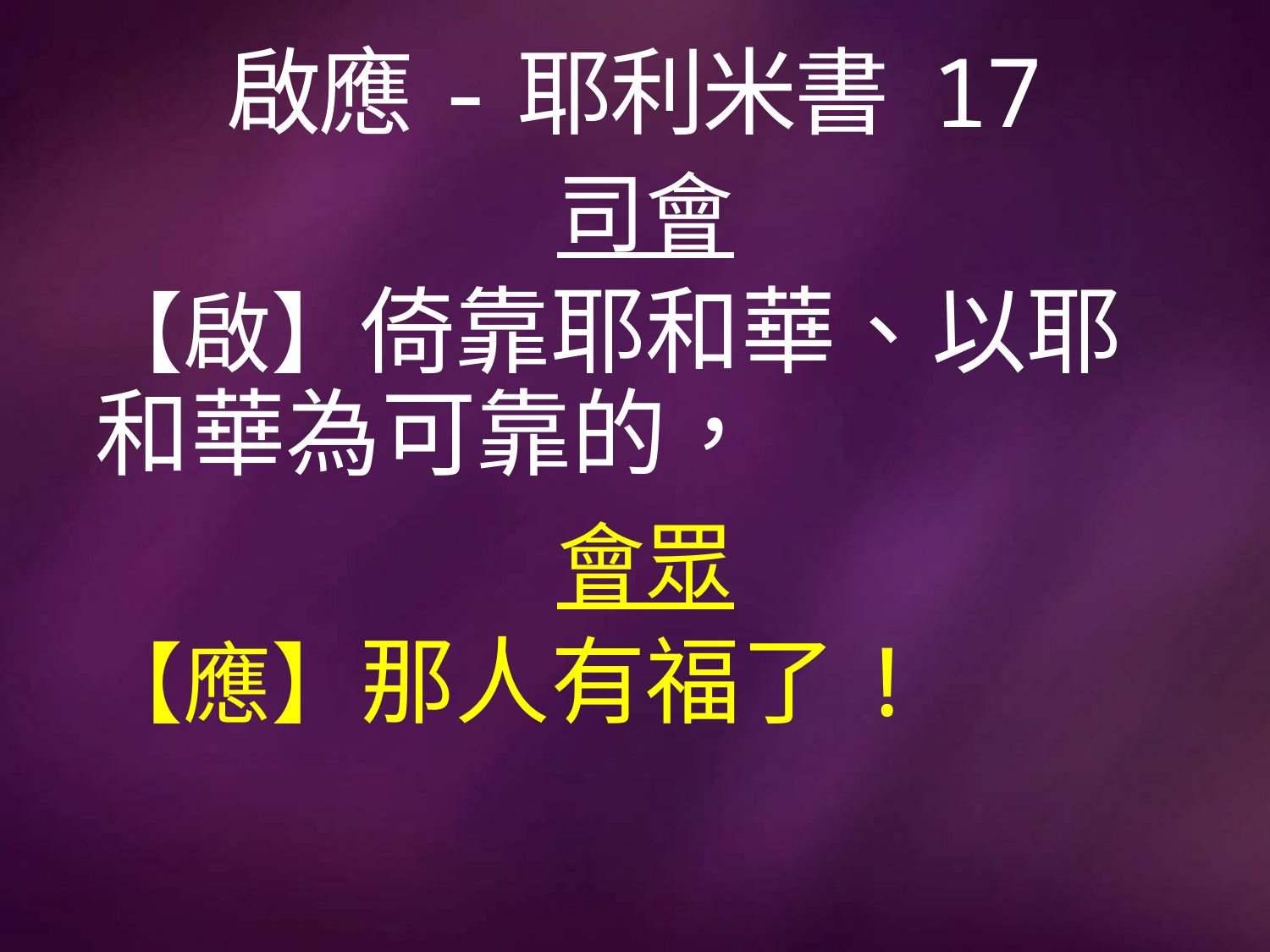

# 啟應-耶利米書 17
司會
【啟】倚靠耶和華、以耶和華為可靠的，

會眾
【應】那人有福了!